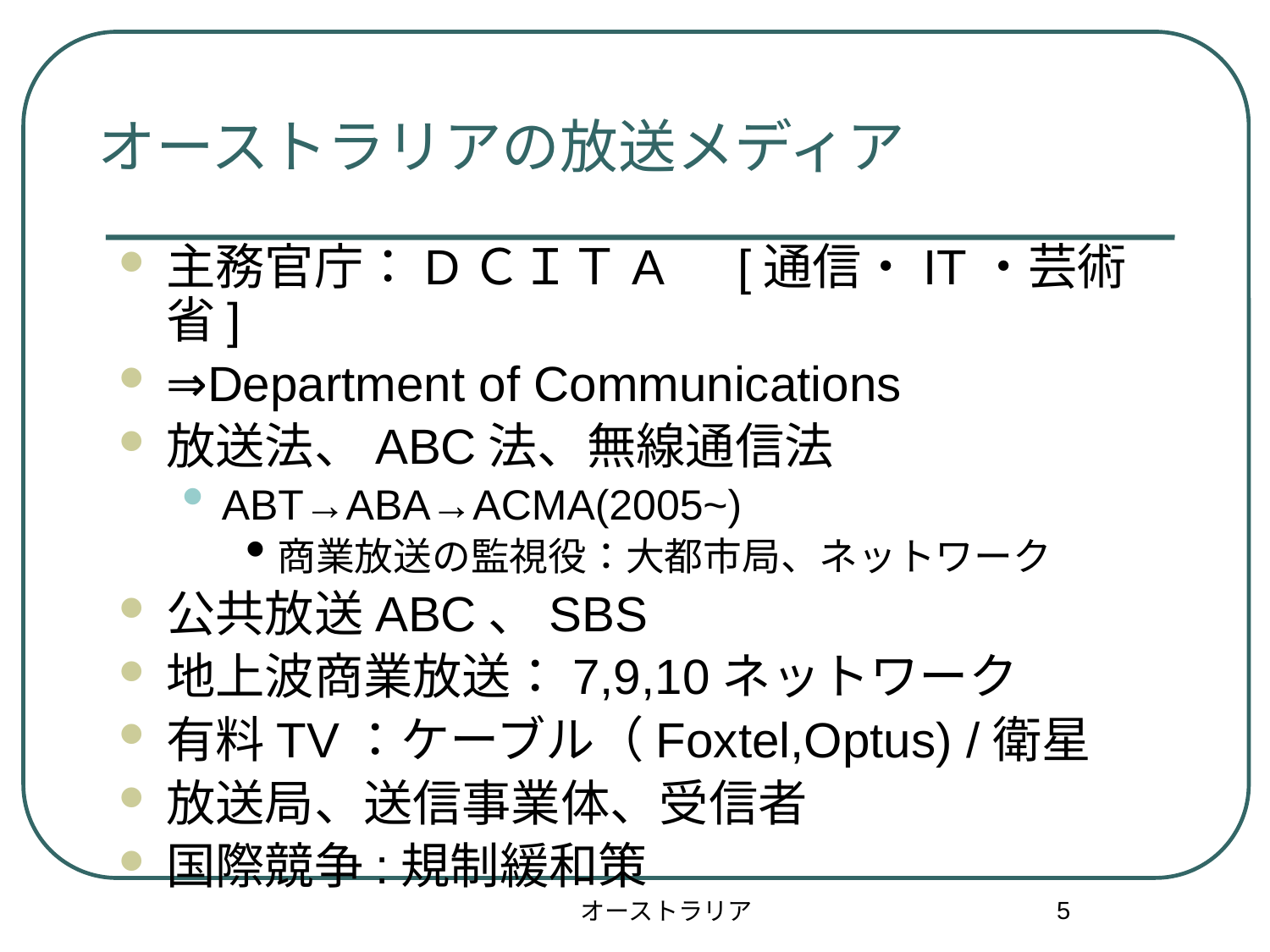

# オーストラリアの放送メディア
主務官庁：DＣＩＴA　[通信・IT・芸術省]
⇒Department of Communications
放送法、ABC法、無線通信法
ABT→ABA→ACMA(2005~)
商業放送の監視役：大都市局、ネットワーク
公共放送ABC、SBS
地上波商業放送：7,9,10ネットワーク
有料TV：ケーブル（Foxtel,Optus) /衛星
放送局、送信事業体、受信者
国際競争:規制緩和策
5
オーストラリア